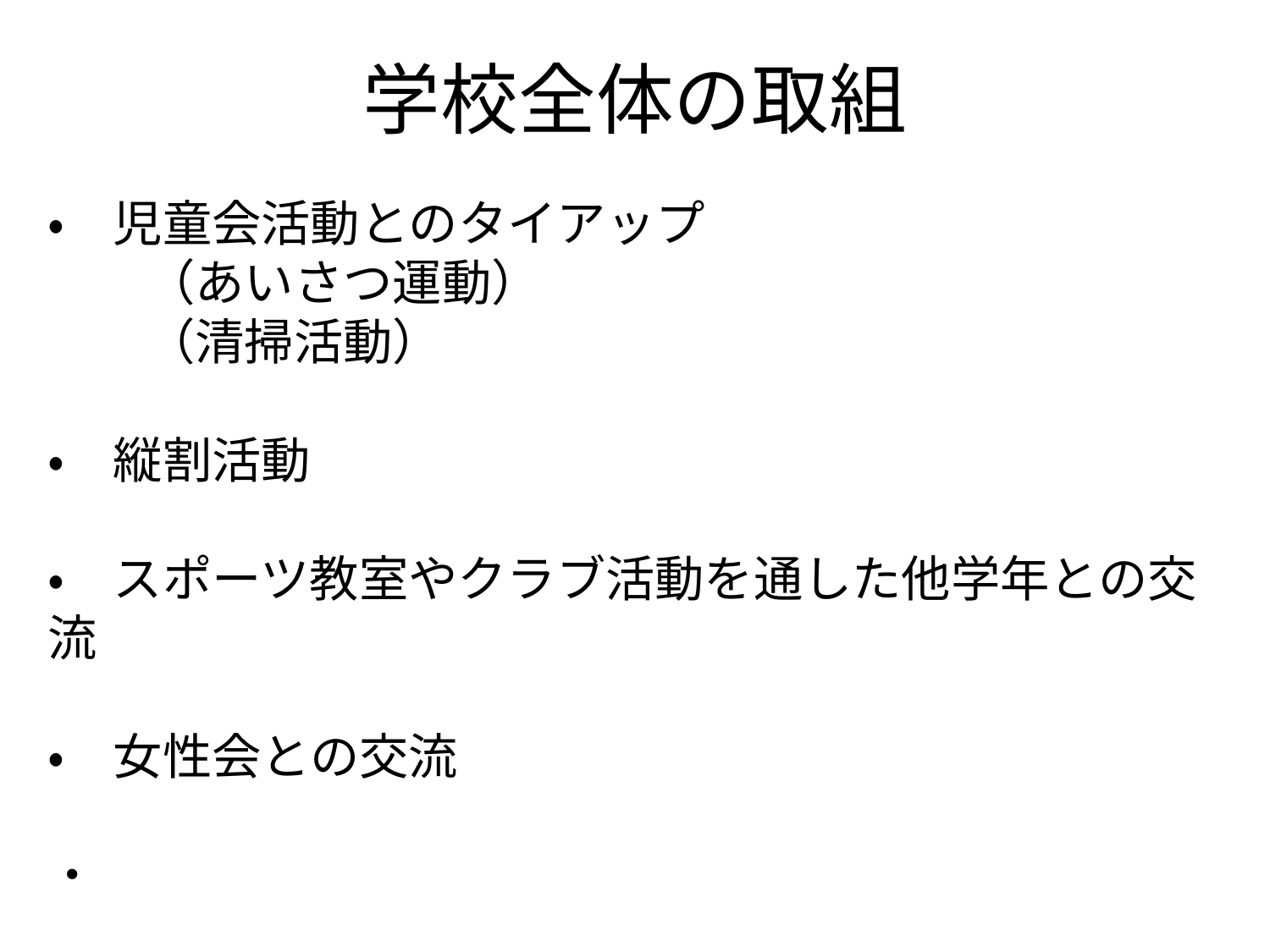

# 学校全体の取組
・　児童会活動とのタイアップ
　　（あいさつ運動）
　　（清掃活動）

・　縦割活動

・　スポーツ教室やクラブ活動を通した他学年との交流

・　女性会との交流

・